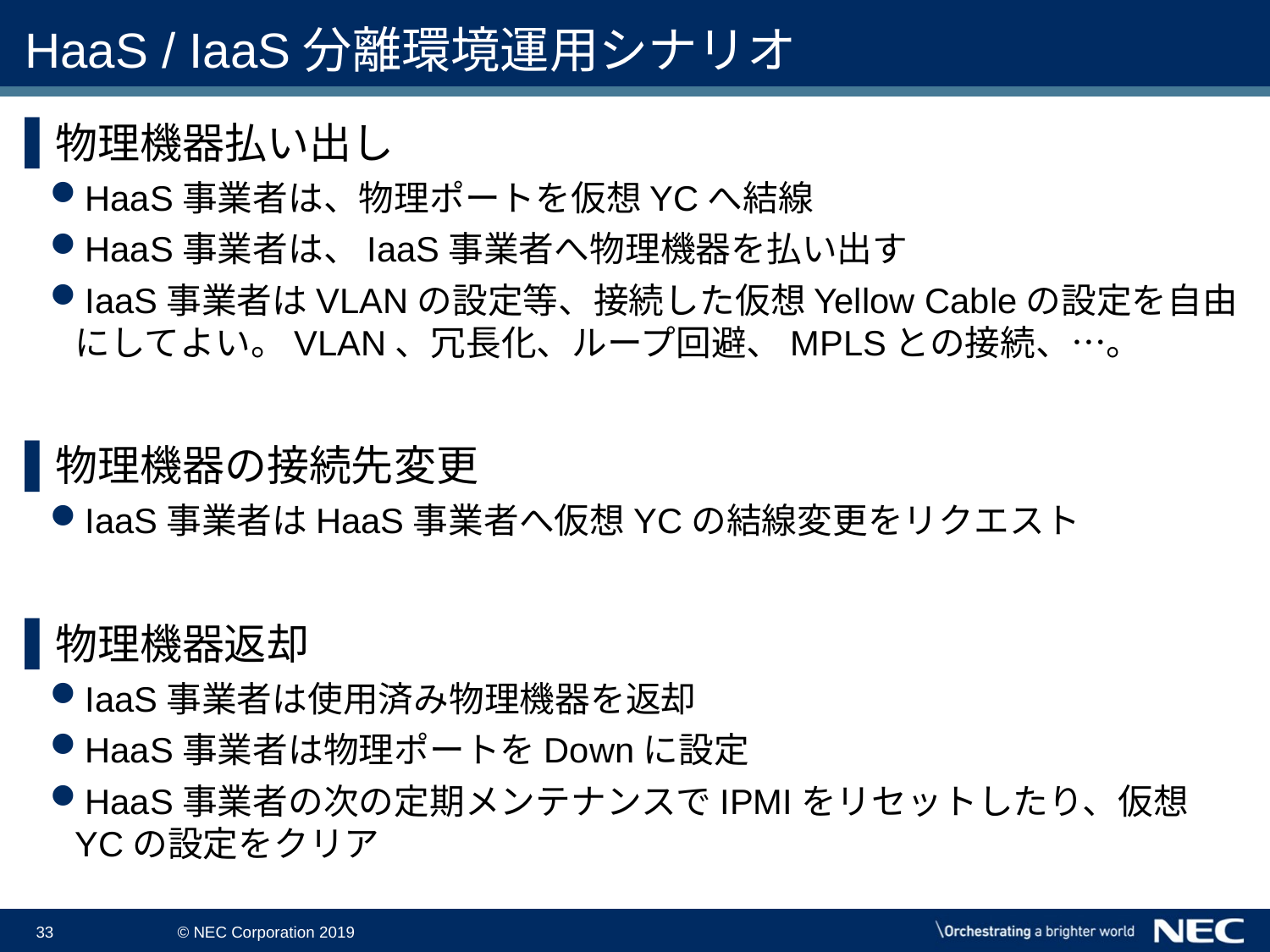

# HaaS / IaaS分離環境運用シナリオ
物理機器払い出し
HaaS事業者は、物理ポートを仮想YCへ結線
HaaS事業者は、IaaS事業者へ物理機器を払い出す
IaaS事業者はVLANの設定等、接続した仮想Yellow Cableの設定を自由にしてよい。VLAN、冗長化、ループ回避、MPLSとの接続、…。

物理機器の接続先変更
IaaS事業者はHaaS事業者へ仮想YCの結線変更をリクエスト

物理機器返却
IaaS事業者は使用済み物理機器を返却
HaaS事業者は物理ポートをDownに設定
HaaS事業者の次の定期メンテナンスでIPMIをリセットしたり、仮想YCの設定をクリア